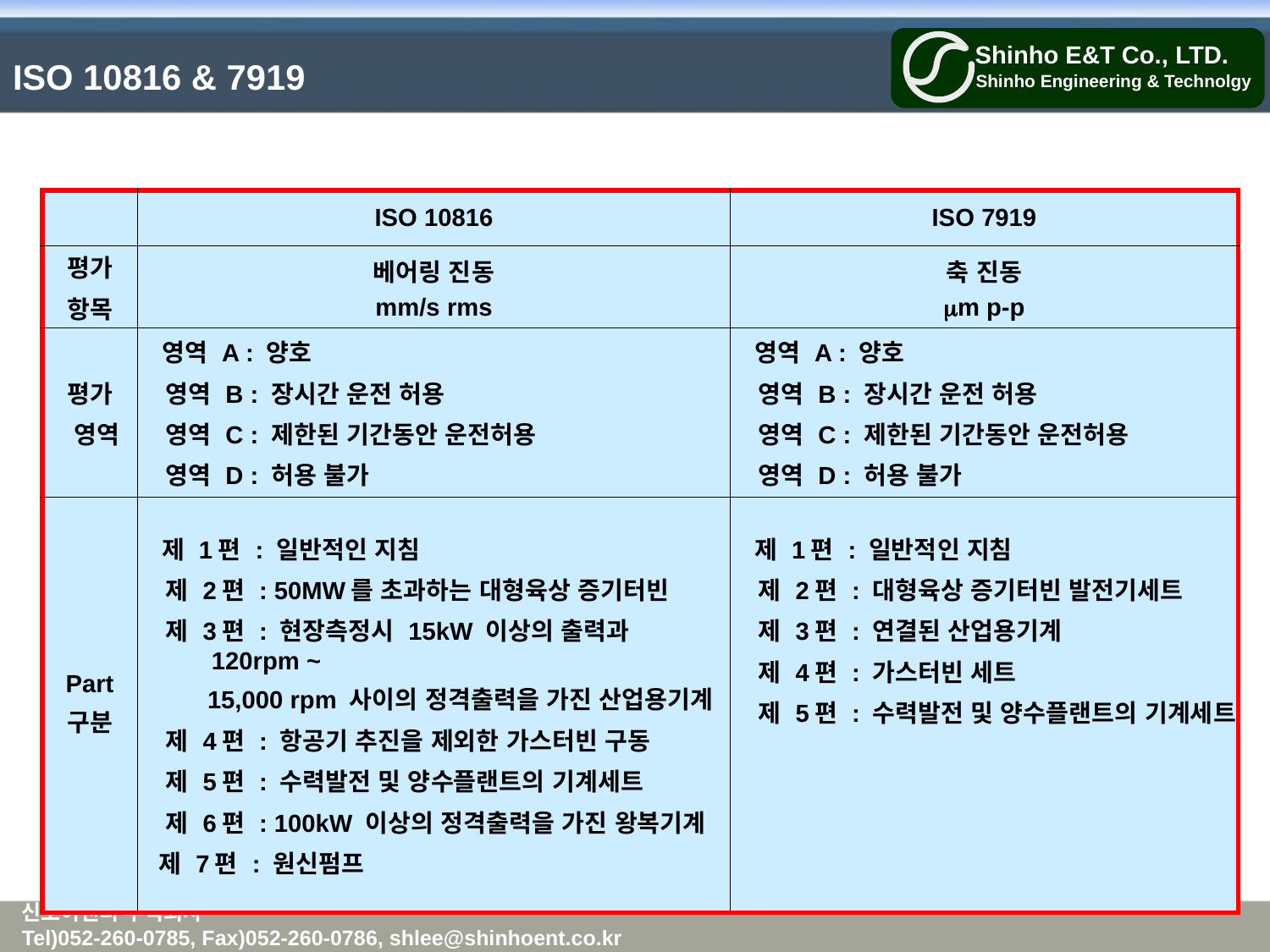

ISO 10816 & 7919
|  | ISO 10816 | ISO 7919 |
| --- | --- | --- |
| 평가 항목 | 베어링 진동 mm/s rms | 축 진동 μm p-p |
| 평가 영역 | 영역 A : 양호 영역 B : 장시간 운전 허용 영역 C : 제한된 기간동안 운전허용 영역 D : 허용 불가 | 영역 A : 양호 영역 B : 장시간 운전 허용 영역 C : 제한된 기간동안 운전허용 영역 D : 허용 불가 |
| Part 구분 | 제 1편 : 일반적인 지침 제 2편 : 50MW를 초과하는 대형육상 증기터빈 제 3편 : 현장측정시 15kW 이상의 출력과 120rpm ~ 15,000 rpm 사이의 정격출력을 가진 산업용기계 제 4편 : 항공기 추진을 제외한 가스터빈 구동 제 5편 : 수력발전 및 양수플랜트의 기계세트 제 6편 : 100kW 이상의 정격출력을 가진 왕복기계 제 7편 : 원신펌프 | 제 1편 : 일반적인 지침 제 2편 : 대형육상 증기터빈 발전기세트 제 3편 : 연결된 산업용기계 제 4편 : 가스터빈 세트 제 5편 : 수력발전 및 양수플랜트의 기계세트 |